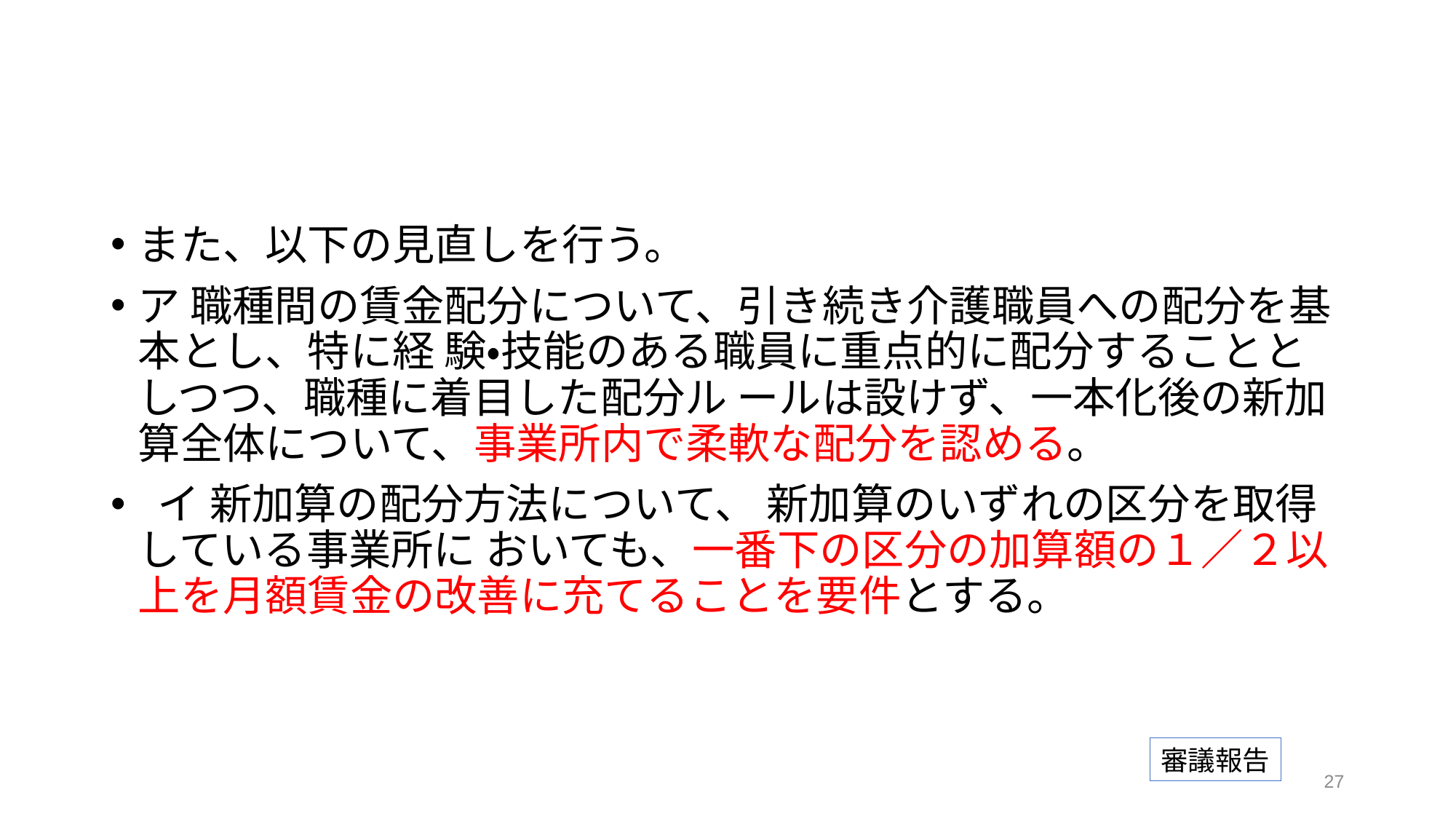

#
また、以下の見直しを行う。
ア 職種間の賃金配分について、引き続き介護職員への配分を基本とし、特に経 験・技能のある職員に重点的に配分することとしつつ、職種に着目した配分ル ールは設けず、一本化後の新加算全体について、事業所内で柔軟な配分を認める。
 イ 新加算の配分方法について、 新加算のいずれの区分を取得している事業所に おいても、一番下の区分の加算額の１／２以上を月額賃金の改善に充てることを要件とする。
審議報告
27